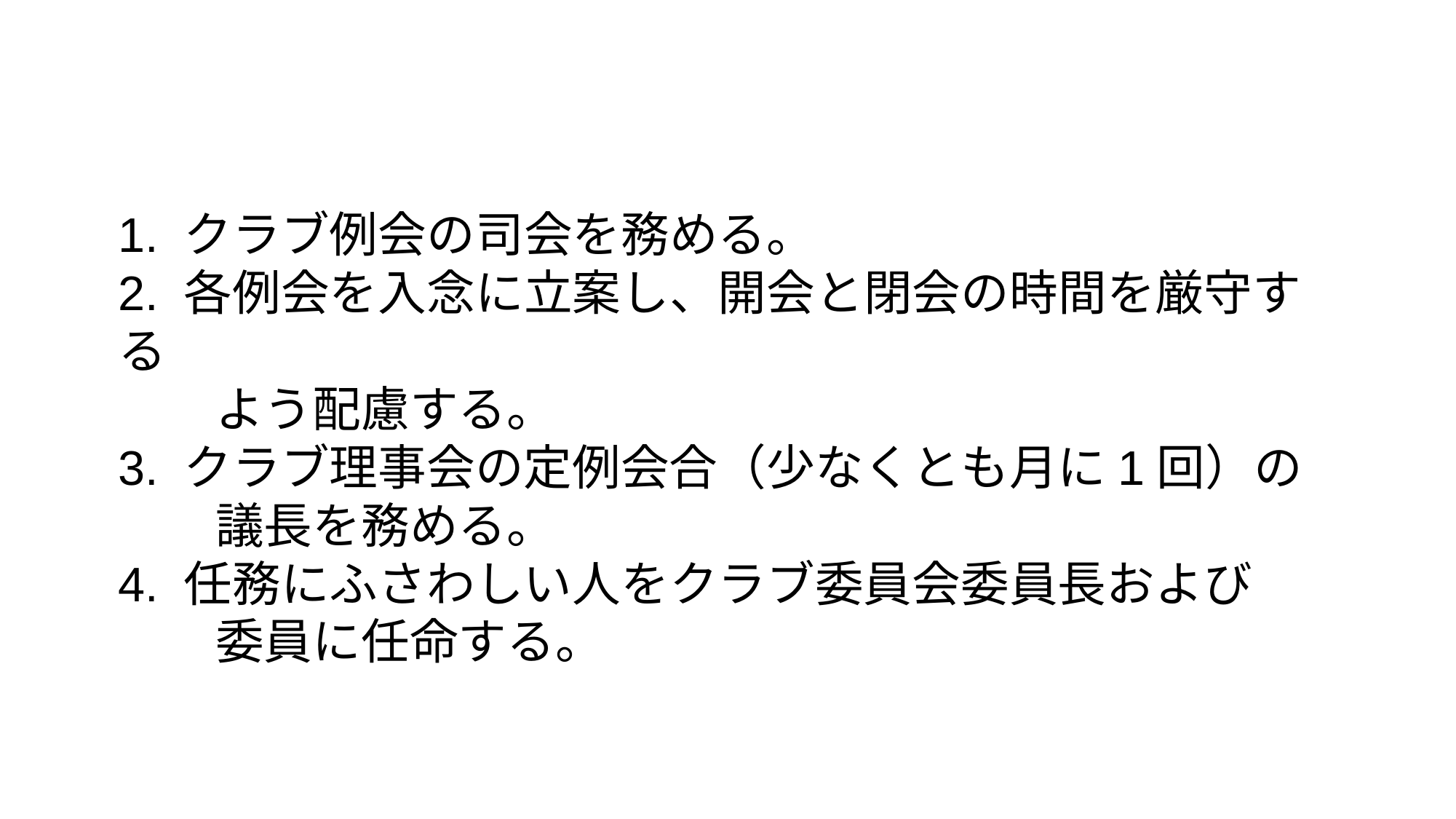

1. クラブ例会の司会を務める。
2. 各例会を入念に立案し、開会と閉会の時間を厳守する
　　よう配慮する。
3. クラブ理事会の定例会合（少なくとも月に1回）の
　　議長を務める。
4. 任務にふさわしい人をクラブ委員会委員長および
　　委員に任命する。